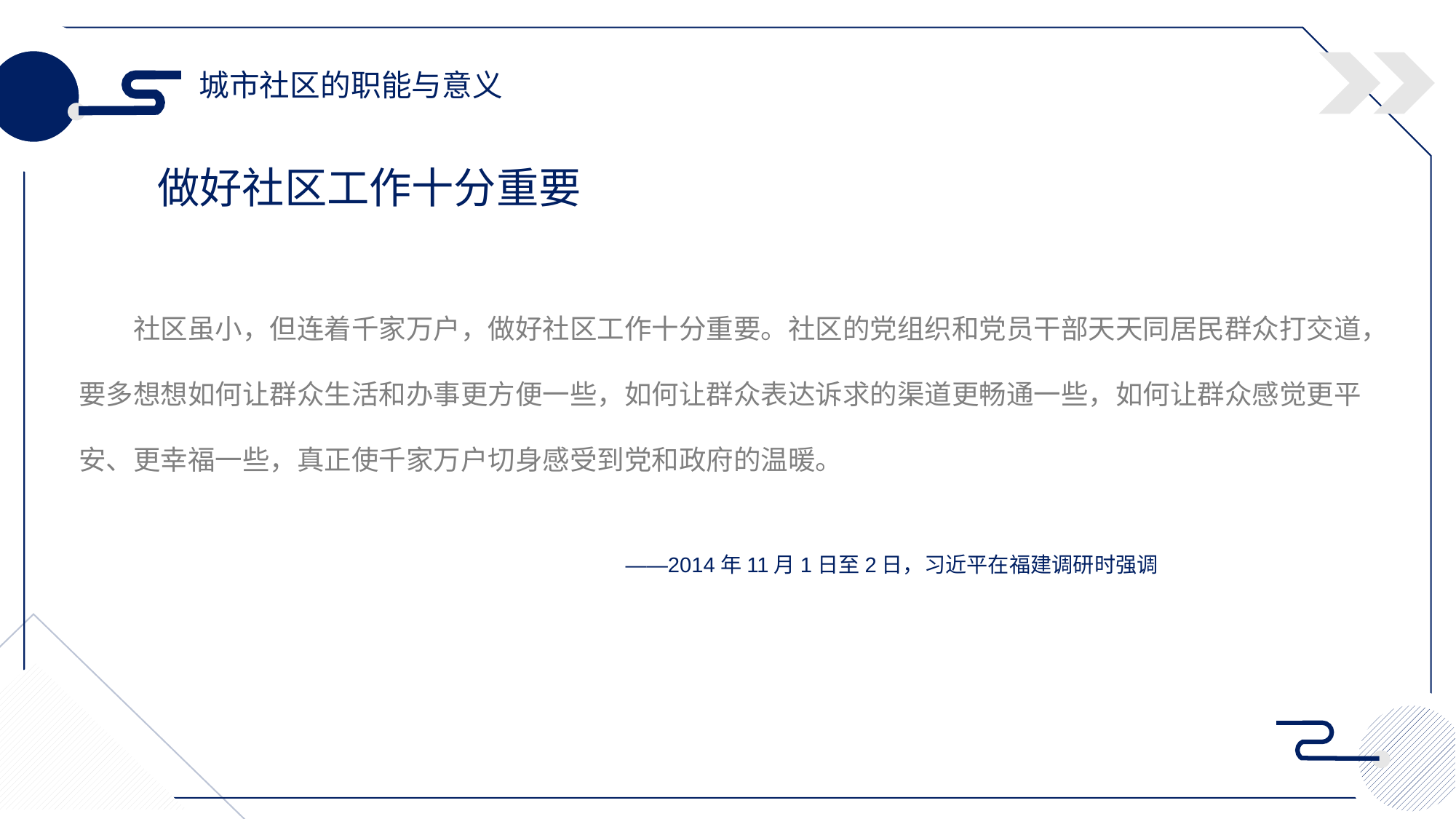

城市社区的职能与意义
做好社区工作十分重要
社区虽小，但连着千家万户，做好社区工作十分重要。社区的党组织和党员干部天天同居民群众打交道，要多想想如何让群众生活和办事更方便一些，如何让群众表达诉求的渠道更畅通一些，如何让群众感觉更平安、更幸福一些，真正使千家万户切身感受到党和政府的温暖。

                                                                                    ——2014年11月1日至2日，习近平在福建调研时强调